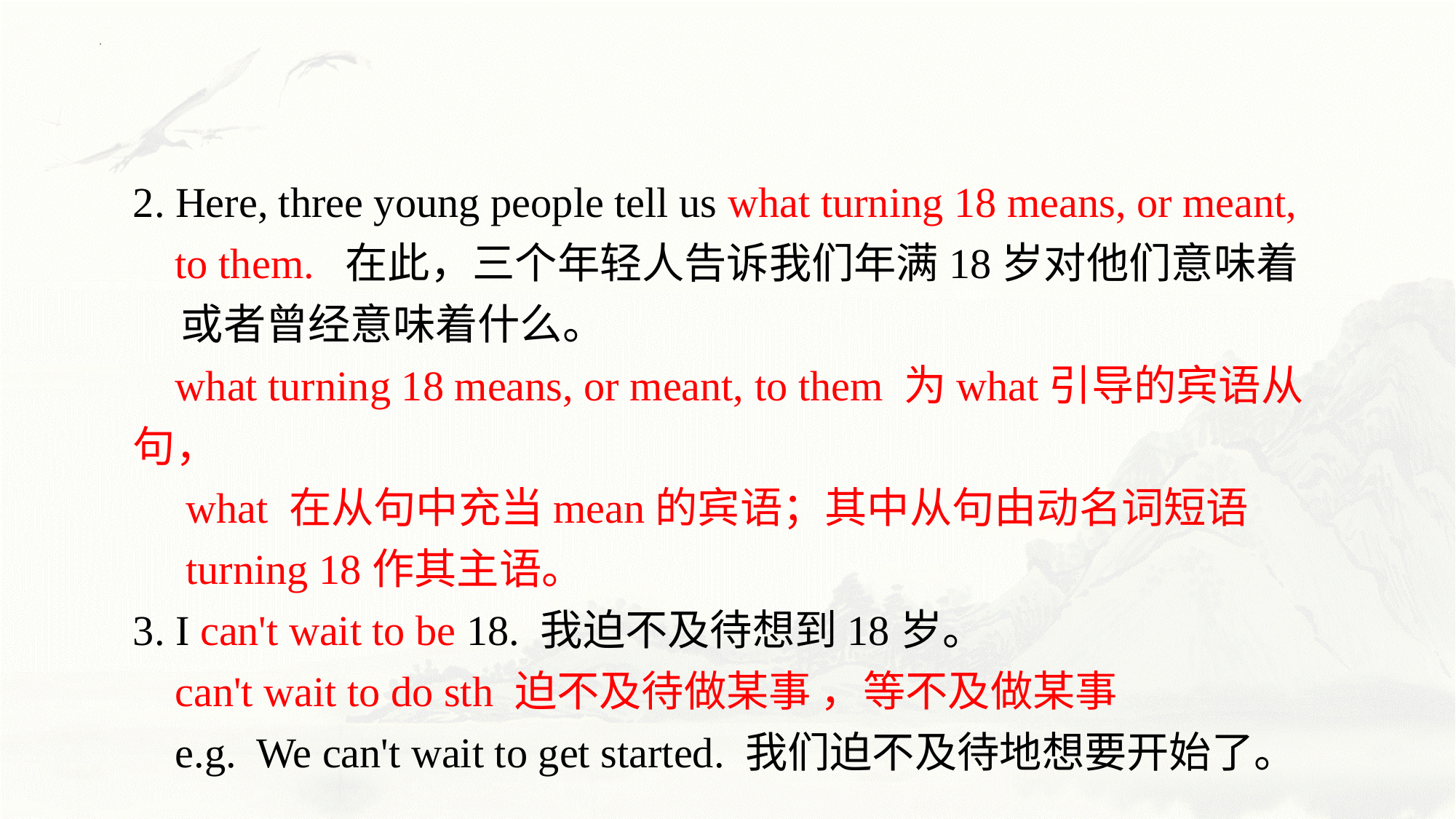

2. Here, three young people tell us what turning 18 means, or meant,
    to them.  在此，三个年轻人告诉我们年满18岁对他们意味着
    或者曾经意味着什么。
    what turning 18 means, or meant, to them 为what引导的宾语从句，
     what 在从句中充当mean的宾语；其中从句由动名词短语
     turning 18作其主语。
3. I can't wait to be 18. 我迫不及待想到18岁。
    can't wait to do sth 迫不及待做某事 ，等不及做某事
    e.g.  We can't wait to get started. 我们迫不及待地想要开始了。